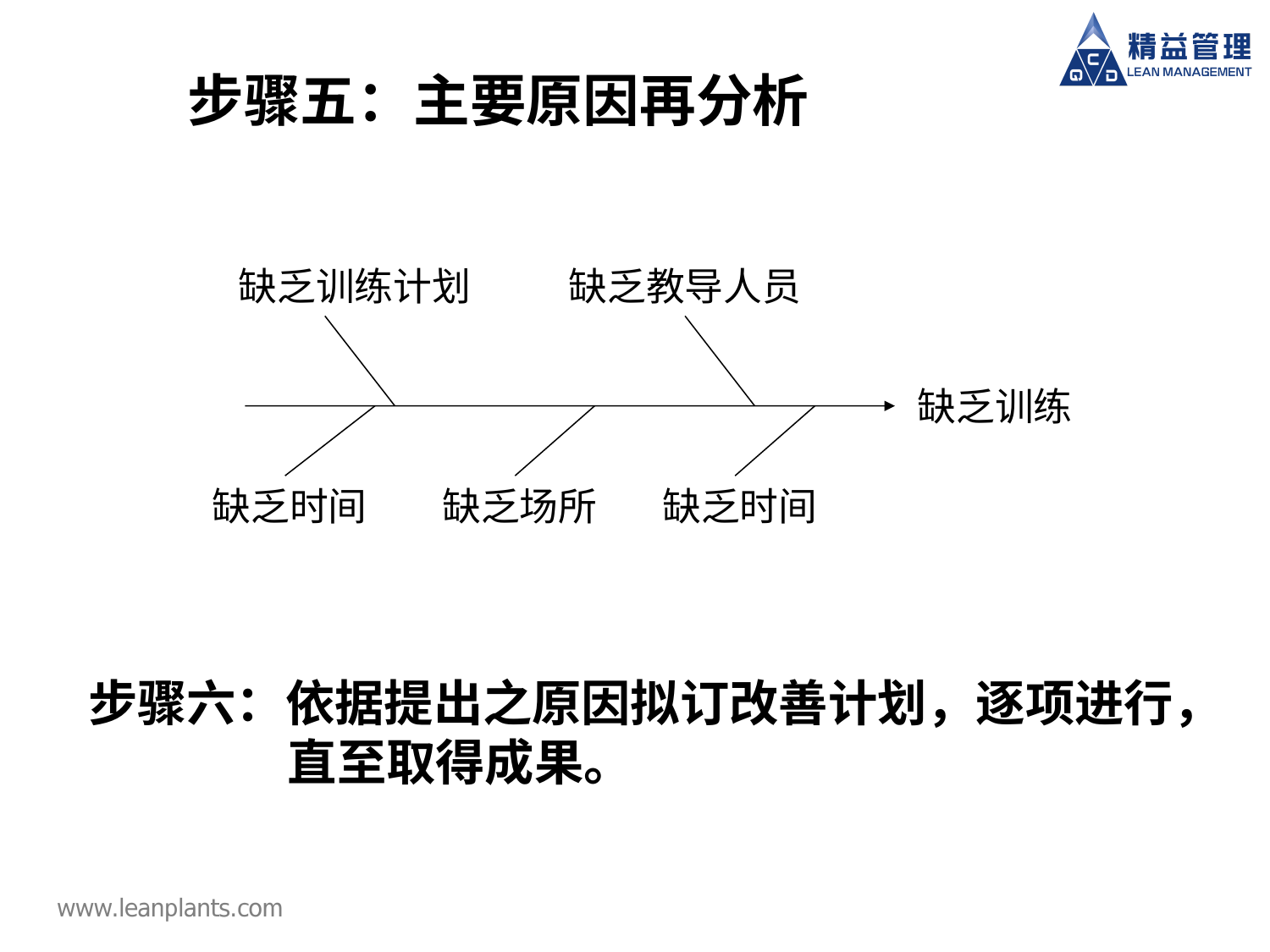

# 步骤五：主要原因再分析
缺乏训练计划
缺乏教导人员

缺乏训练

步骤六：依据提出之原因拟订改善计划，逐项进行，直至取得成果。

缺乏时间
缺乏时间
缺乏场所